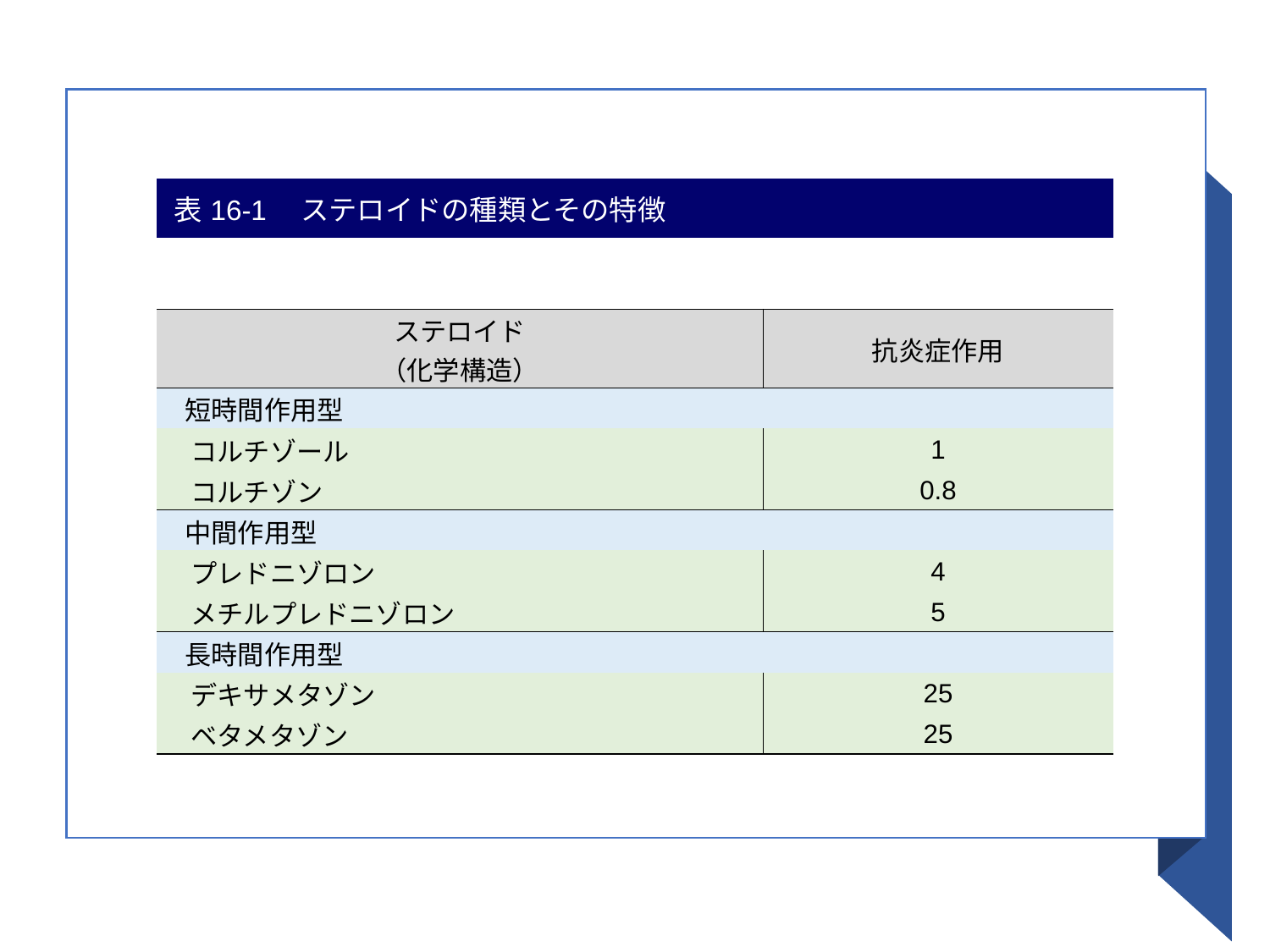

| 表16-1　ステロイドの種類とその特徴 |  |
| --- | --- |
|  |  |
| ステロイド （化学構造） | 抗炎症作用 |
| 短時間作用型 |  |
| コルチゾール | 1 |
| コルチゾン | 0.8 |
| 中間作用型 |  |
| プレドニゾロン | 4 |
| メチルプレドニゾロン | 5 |
| 長時間作用型 |  |
| デキサメタゾン | 25 |
| ベタメタゾン | 25 |